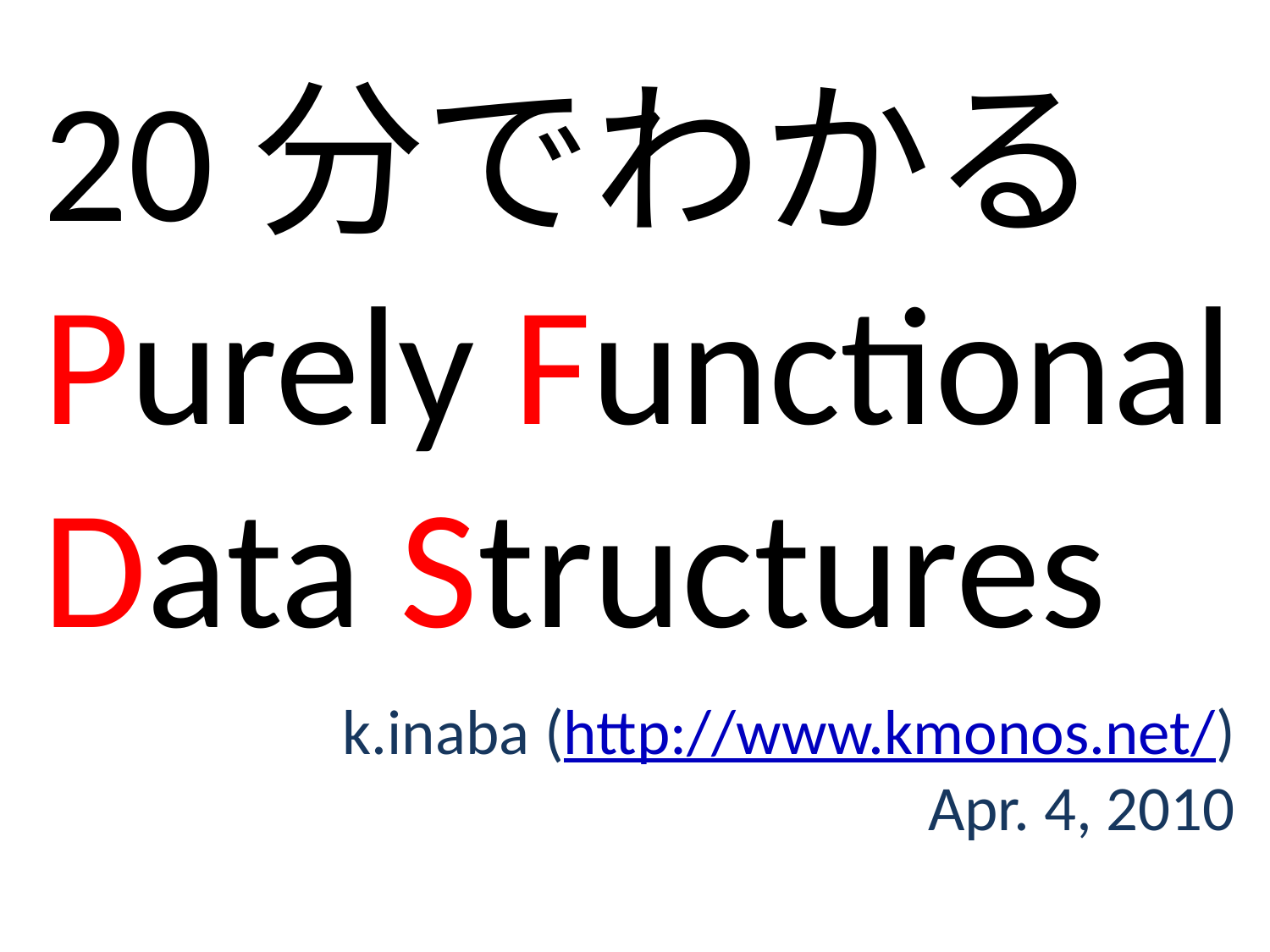

# 20分でわかる Purely Functional Data Structures
k.inaba (http://www.kmonos.net/)
Apr. 4, 2010